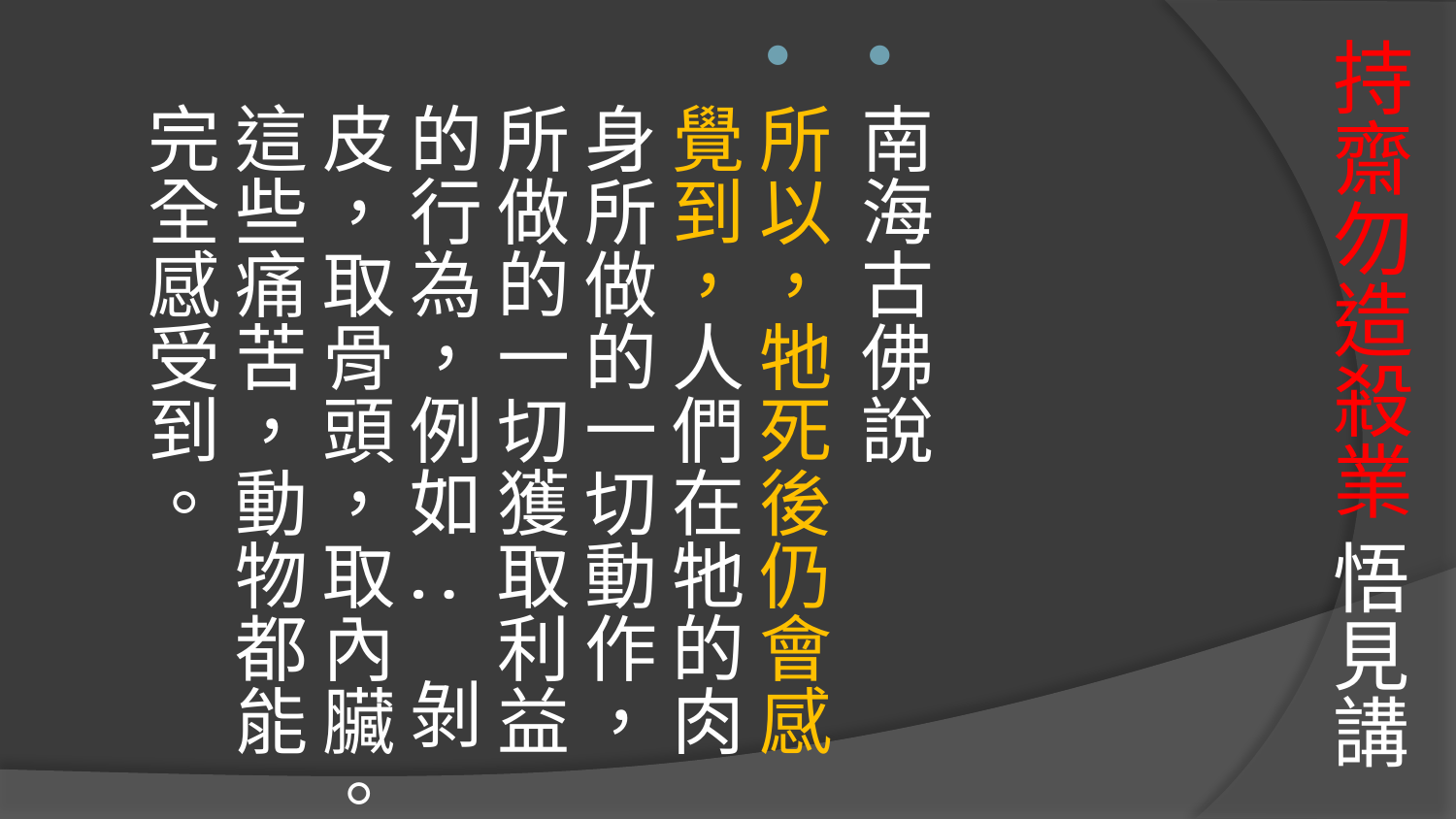

# 持齋勿造殺業 悟見講
南海古佛說
所以，牠死後仍會感覺到，人們在牠的肉身所做的一切動作，所做的一切獲取利益的行為，例如 : 剝皮，取骨頭，取內臟。這些痛苦，動物都能完全感受到。